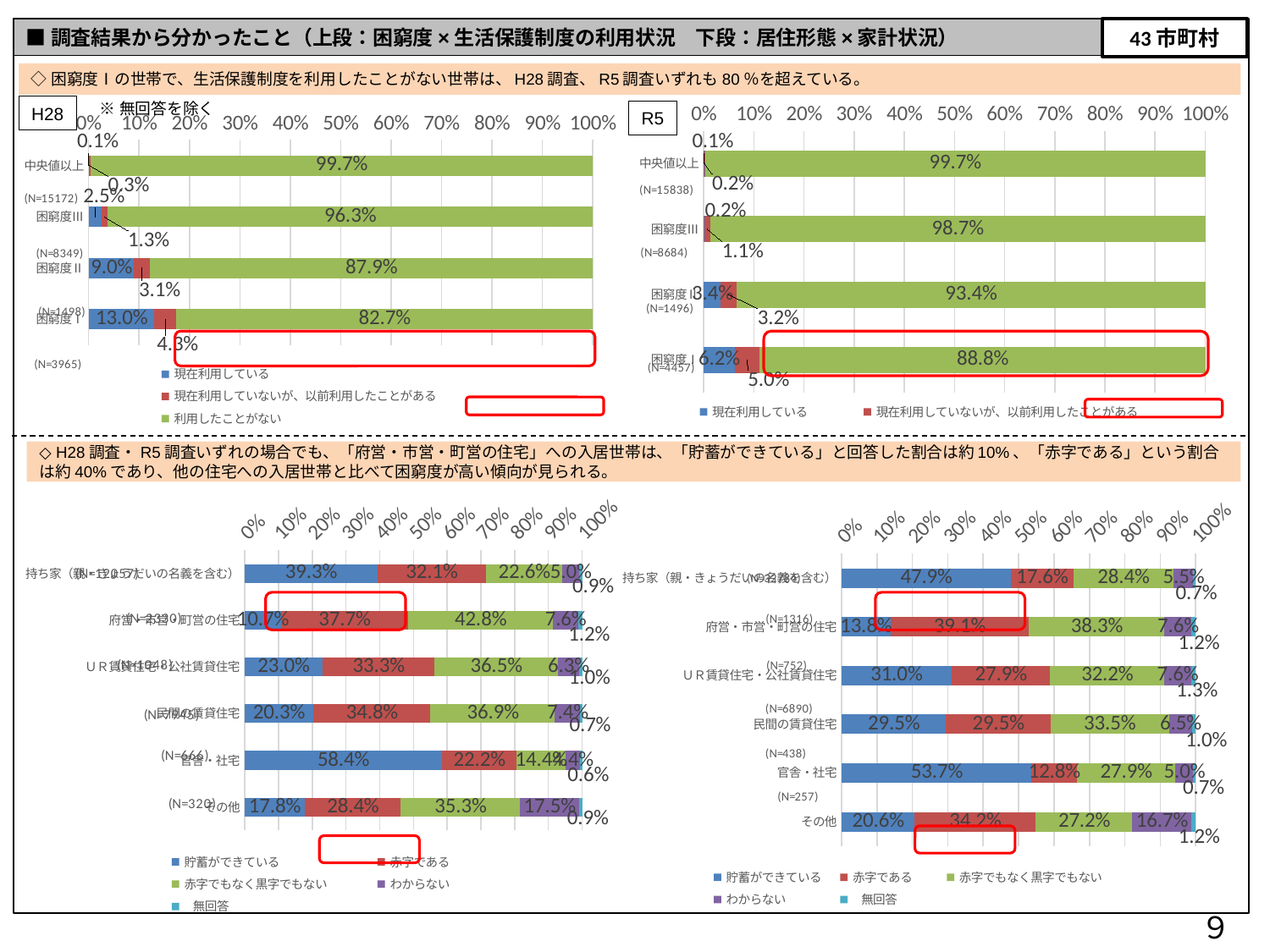

43市町村

■調査結果から分かったこと（上段：困窮度×生活保護制度の利用状況　下段：居住形態×家計状況）
◇困窮度Ⅰの世帯で、生活保護制度を利用したことがない世帯は、H28調査、R5調査いずれも80％を超えている。
※無回答を除く
H28

### Chart

| Category | 現在利用している     | 現在利用していないが、以前利用したことがある                 | 利用したことがない   |
|---|---|---|---|
| 中央値以上 | 0.0008208107084227807 | 0.0020204571284253062 | 0.9971587321631519 |
| 困窮度Ⅲ | 0.0021879318286503915 | 0.010594196222938737 | 0.9872178719484108 |
| 困窮度Ⅱ | 0.03409090909090909 | 0.03208556149732621 | 0.9338235294117647 |
| 困窮度Ⅰ | 0.062149427866277765 | 0.04958492259367287 | 0.8882656495400494 |
R5

### Chart

| Category | 現在利用している     | 現在利用していないが、以前利用したことがある                 | 利用したことがない   |
|---|---|---|---|
| 中央値以上 | 0.00046137621935143686 | 0.0029659899815449513 | 0.9965726337991037 |
| 困窮度Ⅲ | 0.025032938076416336 | 0.0124565816265421 | 0.9625104802970416 |
| 困窮度Ⅱ | 0.09012016021361816 | 0.03137516688918558 | 0.8785046728971962 |
| 困窮度Ⅰ | 0.130390920554855 | 0.04287515762925599 | 0.826733921815889 |

◇ H28調査・R5調査いずれの場合でも、「府営・市営・町営の住宅」への入居世帯は、「貯蓄ができている」と回答した割合は約10%、「赤字である」という割合は約40%であり、他の住宅への入居世帯と比べて困窮度が高い傾向が見られる。

### Chart

| Category | 貯蓄ができている     | 赤字である           | 赤字でもなく黒字でもない                 | わからない           |   無回答             |
|---|---|---|---|---|---|
| 持ち家（親・きょうだいの名義を含む） | 0.39349663758878656 | 0.32141410322197317 | 0.22597023793448023 | 0.050233613309206795 | 0.008885407945553245 |
| 府営・市営・町営の住宅 | 0.1072961373390558 | 0.37725321888412017 | 0.42832618025751074 | 0.07553648068669527 | 0.011587982832618025 |
| ＵＲ賃貸住宅・公社賃貸住宅 | 0.2299618320610687 | 0.3330152671755725 | 0.36450381679389315 | 0.06297709923664122 | 0.009541984732824428 |
| 民間の賃貸住宅 | 0.20302076777847702 | 0.34776589049716805 | 0.36865953429830084 | 0.07350534927627439 | 0.007048458149779736 |
| 官舎・社宅 | 0.5840840840840841 | 0.2222222222222222 | 0.14414414414414414 | 0.04354354354354354 | 0.006006006006006006 |
| その他 | 0.178125 | 0.284375 | 0.353125 | 0.175 | 0.009375 |

### Chart

| Category | 貯蓄ができている     | 赤字である           | 赤字でもなく黒字でもない                 | わからない           |   無回答             |
|---|---|---|---|---|---|
| 持ち家（親・きょうだいの名義を含む） | 0.47864812103465104 | 0.17569546120058566 | 0.28358345534407026 | 0.05472181551976574 | 0.007351146900927282 |
| 府営・市営・町営の住宅 | 0.13753799392097266 | 0.3913373860182371 | 0.3829787234042553 | 0.07598784194528875 | 0.0121580547112462 |
| ＵＲ賃貸住宅・公社賃貸住宅 | 0.3098404255319149 | 0.27925531914893614 | 0.32180851063829785 | 0.07579787234042554 | 0.013297872340425532 |
| 民間の賃貸住宅 | 0.29477503628447027 | 0.2949201741654572 | 0.334978229317852 | 0.06502177068214804 | 0.010304789550072569 |
| 官舎・社宅 | 0.5365296803652968 | 0.1278538812785388 | 0.2785388127853881 | 0.0502283105022831 | 0.00684931506849315 |
| その他 | 0.20622568093385213 | 0.3424124513618677 | 0.2723735408560311 | 0.16731517509727625 | 0.011673151750972763 |

９